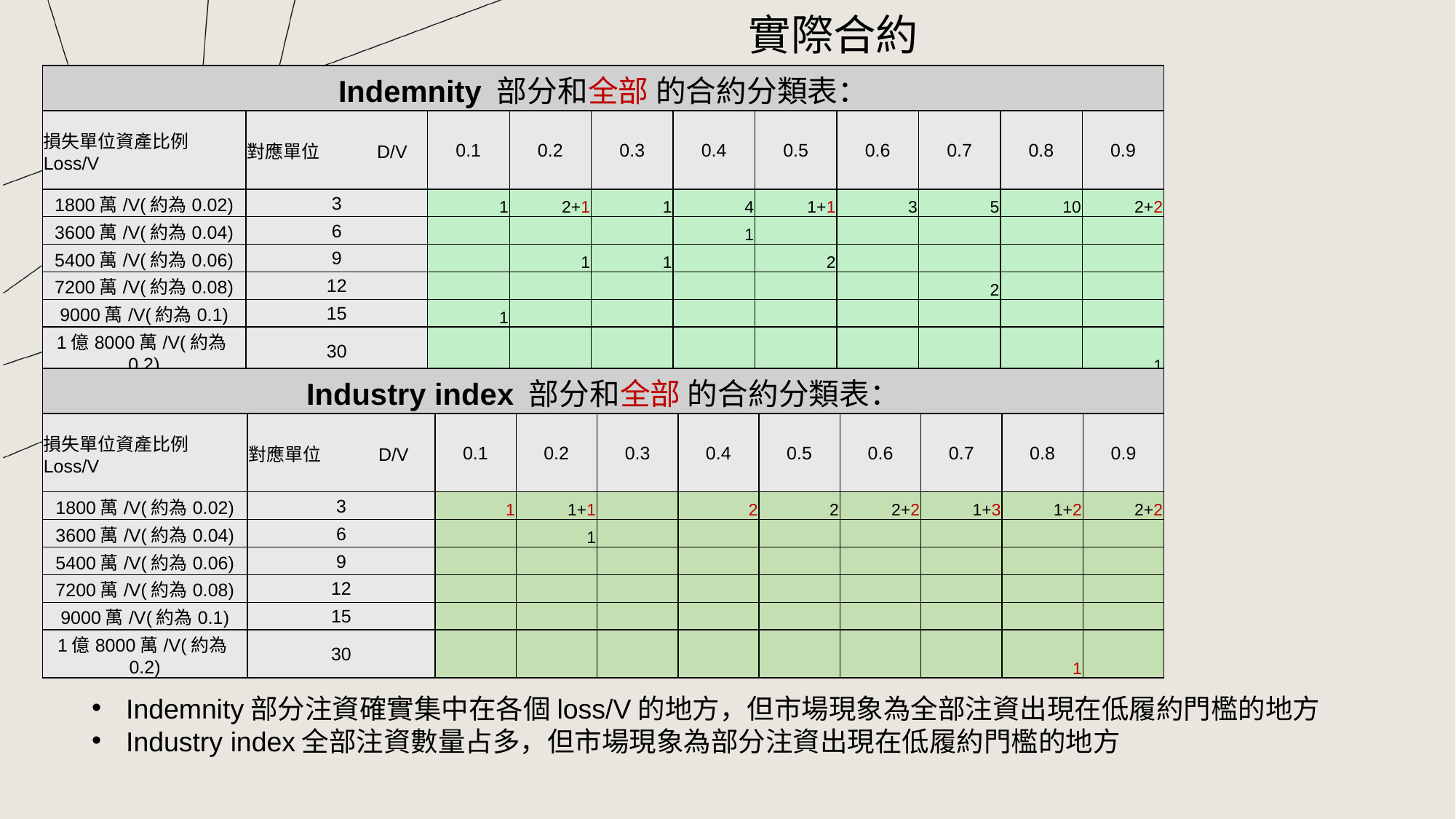

實際合約
| Indemnity 部分和全部 的合約分類表： |  |  |  |  |  |  |  |  |  |  |
| --- | --- | --- | --- | --- | --- | --- | --- | --- | --- | --- |
| 損失單位資產比例Loss/V | 對應單位 D/V | 0.1 | 0.2 | 0.3 | 0.4 | 0.5 | 0.6 | 0.7 | 0.8 | 0.9 |
| 1800萬/V(約為0.02) | 3 | 1 | 2+1 | 1 | 4 | 1+1 | 3 | 5 | 10 | 2+2 |
| 3600萬/V(約為0.04) | 6 |  |  |  | 1 |  |  |  |  |  |
| 5400萬/V(約為0.06) | 9 |  | 1 | 1 |  | 2 |  |  |  |  |
| 7200萬/V(約為0.08) | 12 |  |  |  |  |  |  | 2 |  |  |
| 9000萬/V(約為0.1) | 15 | 1 |  |  |  |  |  |  |  |  |
| 1億8000萬/V(約為0.2) | 30 |  |  |  |  |  |  |  |  | 1 |
| Industry index 部分和全部 的合約分類表： |  |  |  |  |  |  |  |  |  |  |
| --- | --- | --- | --- | --- | --- | --- | --- | --- | --- | --- |
| 損失單位資產比例Loss/V | 對應單位 D/V | 0.1 | 0.2 | 0.3 | 0.4 | 0.5 | 0.6 | 0.7 | 0.8 | 0.9 |
| 1800萬/V(約為0.02) | 3 | 1 | 1+1 |  | 2 | 2 | 2+2 | 1+3 | 1+2 | 2+2 |
| 3600萬/V(約為0.04) | 6 |  | 1 |  |  |  |  |  |  |  |
| 5400萬/V(約為0.06) | 9 |  |  |  |  |  |  |  |  |  |
| 7200萬/V(約為0.08) | 12 |  |  |  |  |  |  |  |  |  |
| 9000萬/V(約為0.1) | 15 |  |  |  |  |  |  |  |  |  |
| 1億8000萬/V(約為0.2) | 30 |  |  |  |  |  |  |  | 1 |  |
Indemnity部分注資確實集中在各個loss/V的地方，但市場現象為全部注資出現在低履約門檻的地方
Industry index全部注資數量占多，但市場現象為部分注資出現在低履約門檻的地方